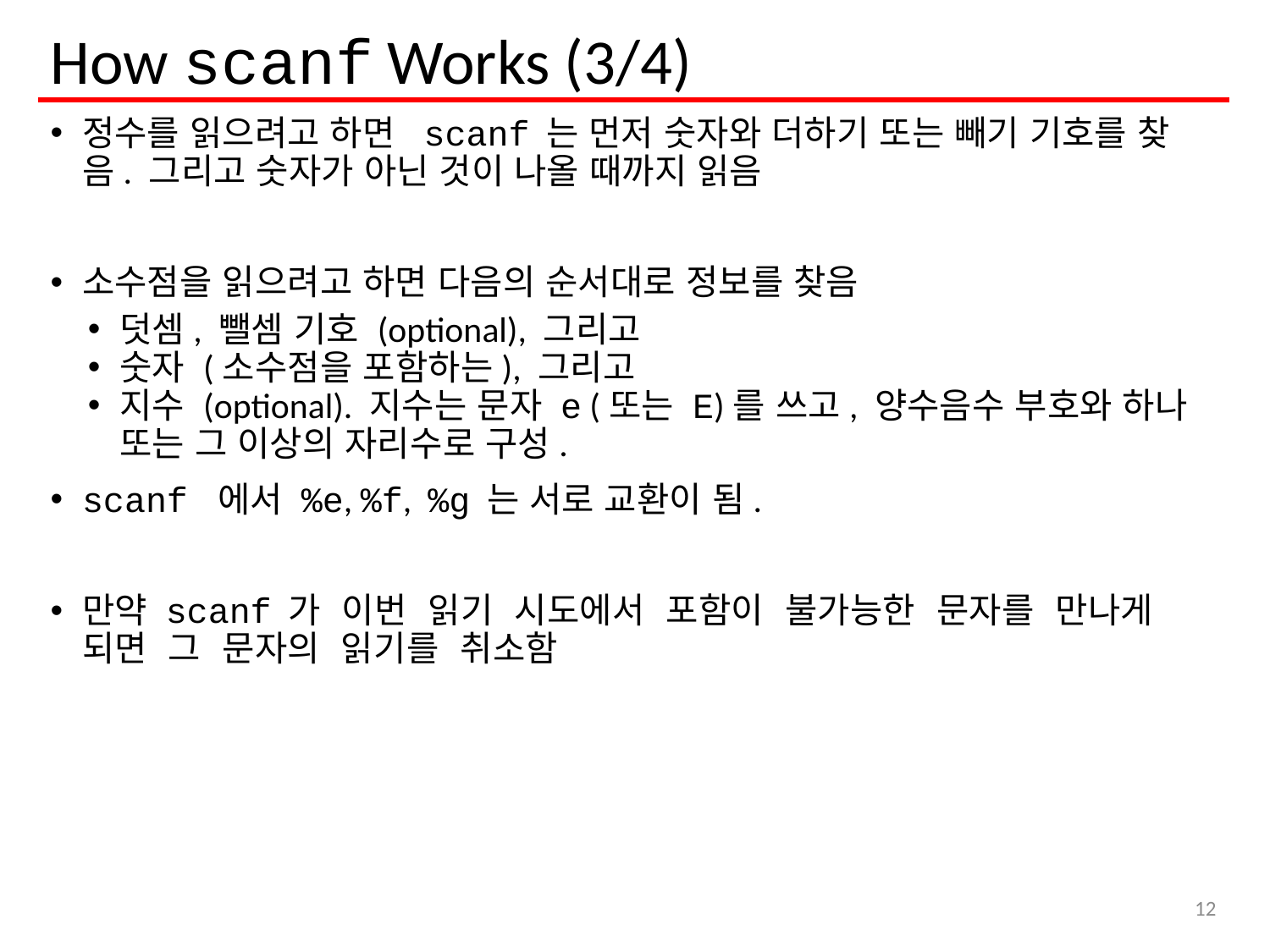

# How scanf Works (3/4)
정수를 읽으려고 하면  scanf 는 먼저 숫자와 더하기 또는 빼기 기호를 찾음. 그리고 숫자가 아닌 것이 나올 때까지 읽음

소수점을 읽으려고 하면 다음의 순서대로 정보를 찾음
덧셈, 뺄셈 기호 (optional), 그리고
숫자 (소수점을 포함하는), 그리고
지수 (optional). 지수는 문자 e (또는 E)를 쓰고, 양수음수 부호와 하나 또는 그 이상의 자리수로 구성.
scanf 에서 %e, %f,  %g 는 서로 교환이 됨.

만약 scanf 가 이번 읽기 시도에서 포함이 불가능한 문자를 만나게 되면 그 문자의 읽기를 취소함
12